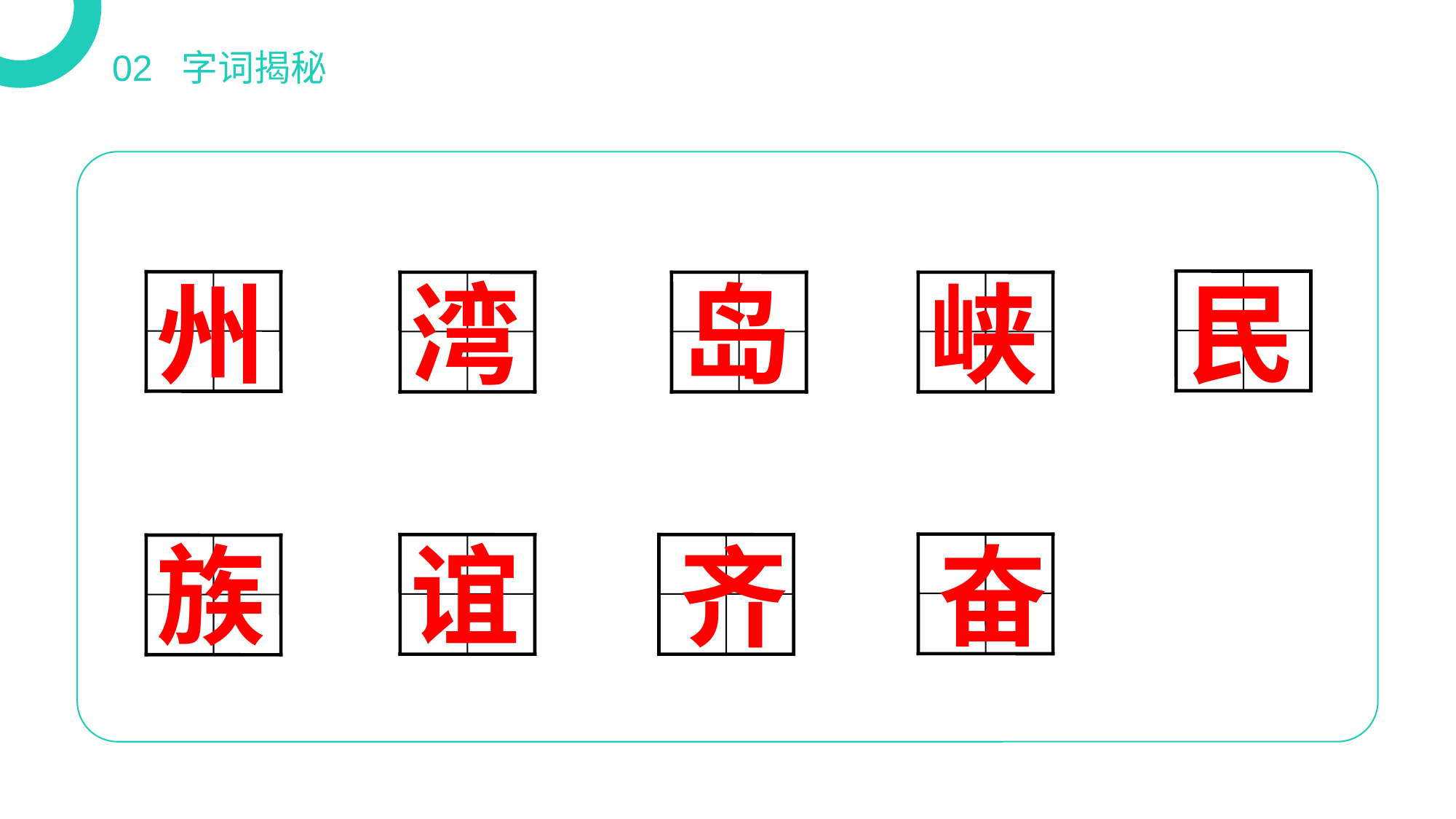

02  字词揭秘
民
州
湾
岛
峡

族
谊
奋
齐